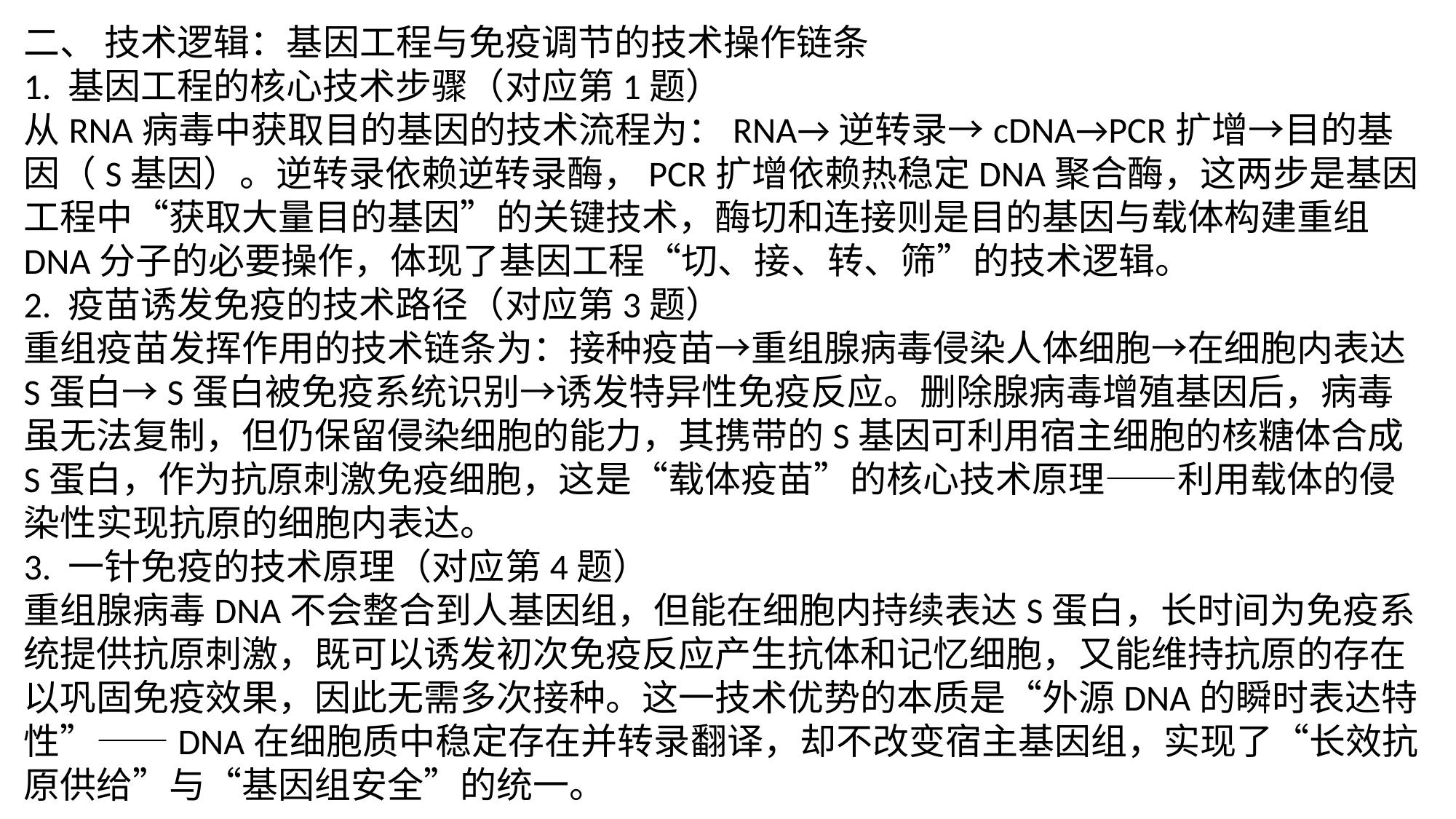

二、 技术逻辑：基因工程与免疫调节的技术操作链条
1. 基因工程的核心技术步骤（对应第1题）
从RNA病毒中获取目的基因的技术流程为：RNA→逆转录→cDNA→PCR扩增→目的基因（S基因）。逆转录依赖逆转录酶，PCR扩增依赖热稳定DNA聚合酶，这两步是基因工程中“获取大量目的基因”的关键技术，酶切和连接则是目的基因与载体构建重组DNA分子的必要操作，体现了基因工程“切、接、转、筛”的技术逻辑。
2. 疫苗诱发免疫的技术路径（对应第3题）
重组疫苗发挥作用的技术链条为：接种疫苗→重组腺病毒侵染人体细胞→在细胞内表达S蛋白→S蛋白被免疫系统识别→诱发特异性免疫反应。删除腺病毒增殖基因后，病毒虽无法复制，但仍保留侵染细胞的能力，其携带的S基因可利用宿主细胞的核糖体合成S蛋白，作为抗原刺激免疫细胞，这是“载体疫苗”的核心技术原理——利用载体的侵染性实现抗原的细胞内表达。
3. 一针免疫的技术原理（对应第4题）
重组腺病毒DNA不会整合到人基因组，但能在细胞内持续表达S蛋白，长时间为免疫系统提供抗原刺激，既可以诱发初次免疫反应产生抗体和记忆细胞，又能维持抗原的存在以巩固免疫效果，因此无需多次接种。这一技术优势的本质是“外源DNA的瞬时表达特性”——DNA在细胞质中稳定存在并转录翻译，却不改变宿主基因组，实现了“长效抗原供给”与“基因组安全”的统一。